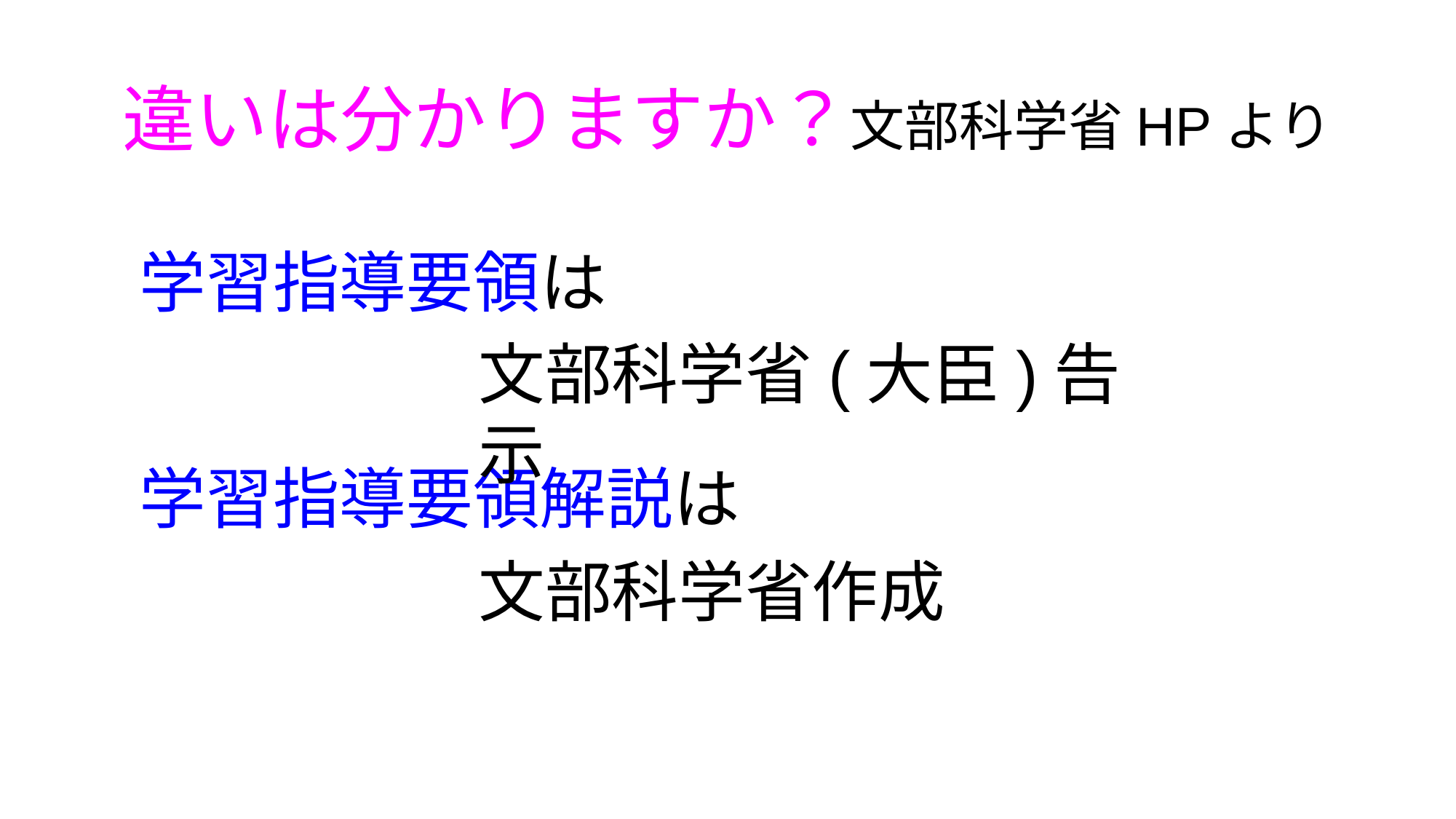

# 違いは分かりますか？文部科学省HPより
学習指導要領は
文部科学省(大臣)告示
学習指導要領解説は
文部科学省作成